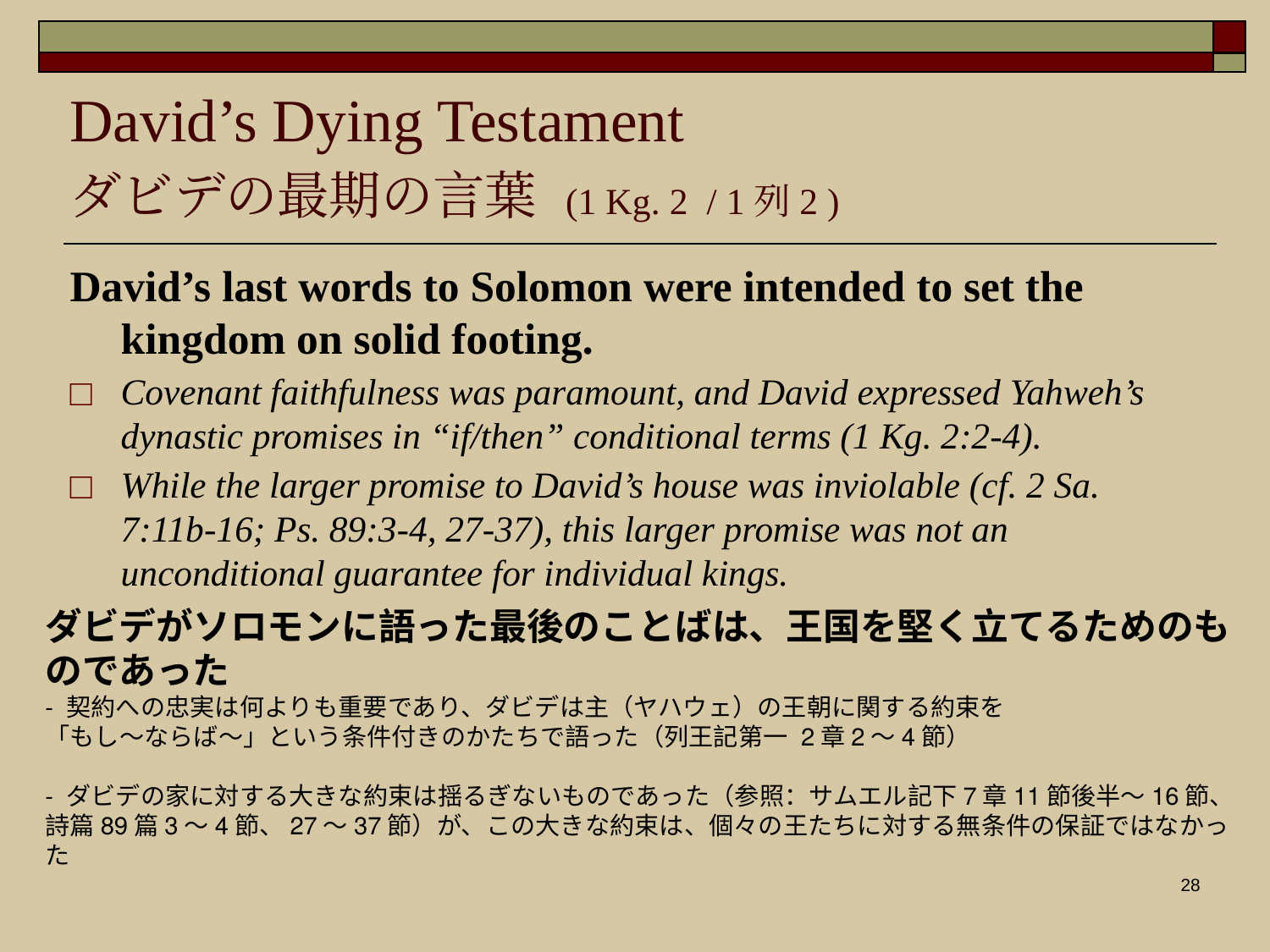

# David’s Dying Testament
ダビデの最期の言葉 (1 Kg. 2  / 1列2 )
David’s last words to Solomon were intended to set the kingdom on solid footing.
Covenant faithfulness was paramount, and David expressed Yahweh’s dynastic promises in “if/then” conditional terms (1 Kg. 2:2-4).
While the larger promise to David’s house was inviolable (cf. 2 Sa. 7:11b-16; Ps. 89:3-4, 27-37), this larger promise was not an unconditional guarantee for individual kings.
ダビデがソロモンに語った最後のことばは、王国を堅く立てるためのものであった
- 契約への忠実は何よりも重要であり、ダビデは主（ヤハウェ）の王朝に関する約束を
「もし〜ならば〜」という条件付きのかたちで語った（列王記第一 2章2〜4節）

- ダビデの家に対する大きな約束は揺るぎないものであった（参照：サムエル記下7章11節後半〜16節、詩篇89篇3〜4節、27〜37節）が、この大きな約束は、個々の王たちに対する無条件の保証ではなかった
28